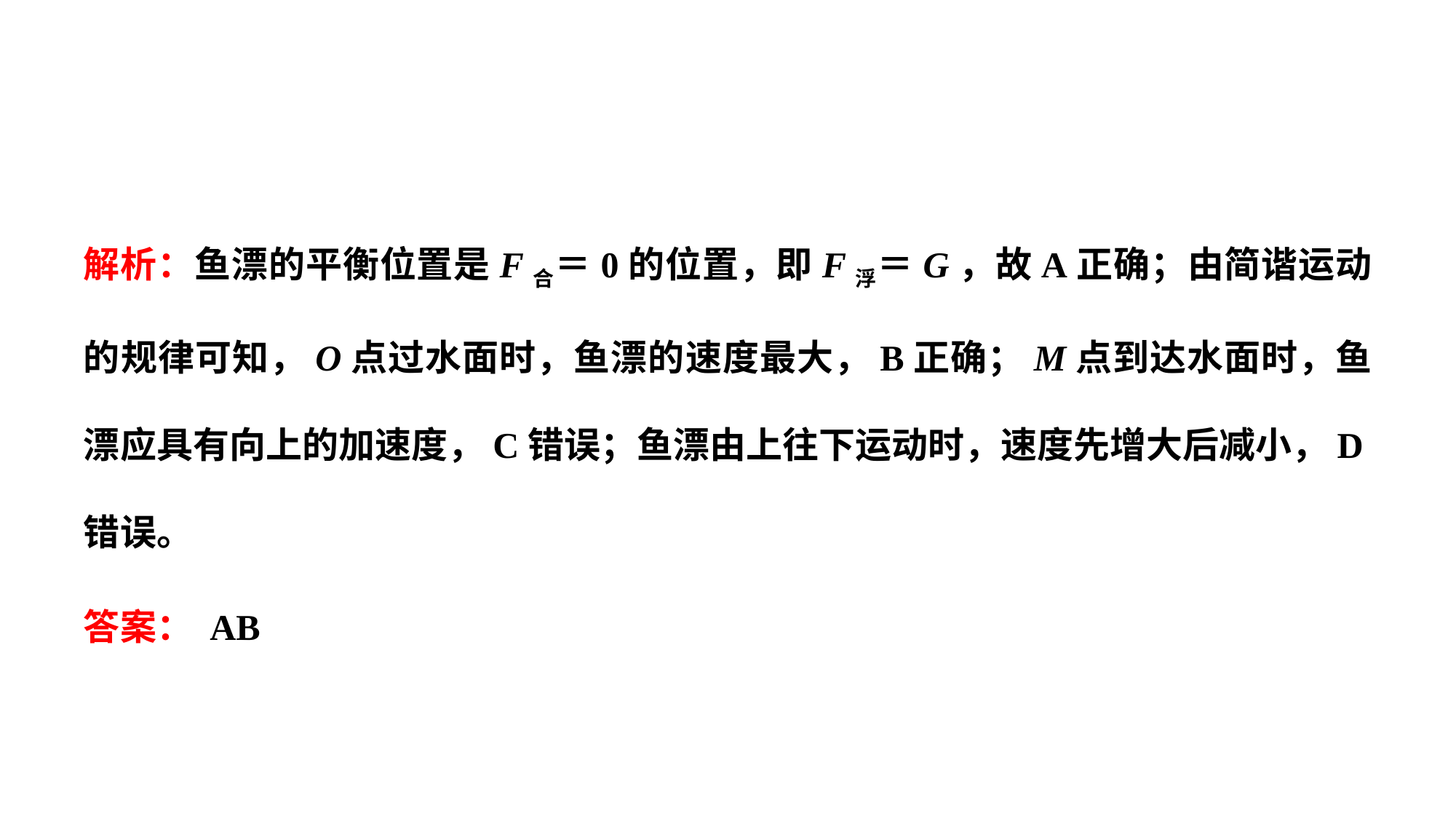

解析：鱼漂的平衡位置是F合＝0的位置，即F浮＝G，故A正确；由简谐运动的规律可知，O点过水面时，鱼漂的速度最大，B正确；M点到达水面时，鱼漂应具有向上的加速度，C错误；鱼漂由上往下运动时，速度先增大后减小，D错误。
答案： AB